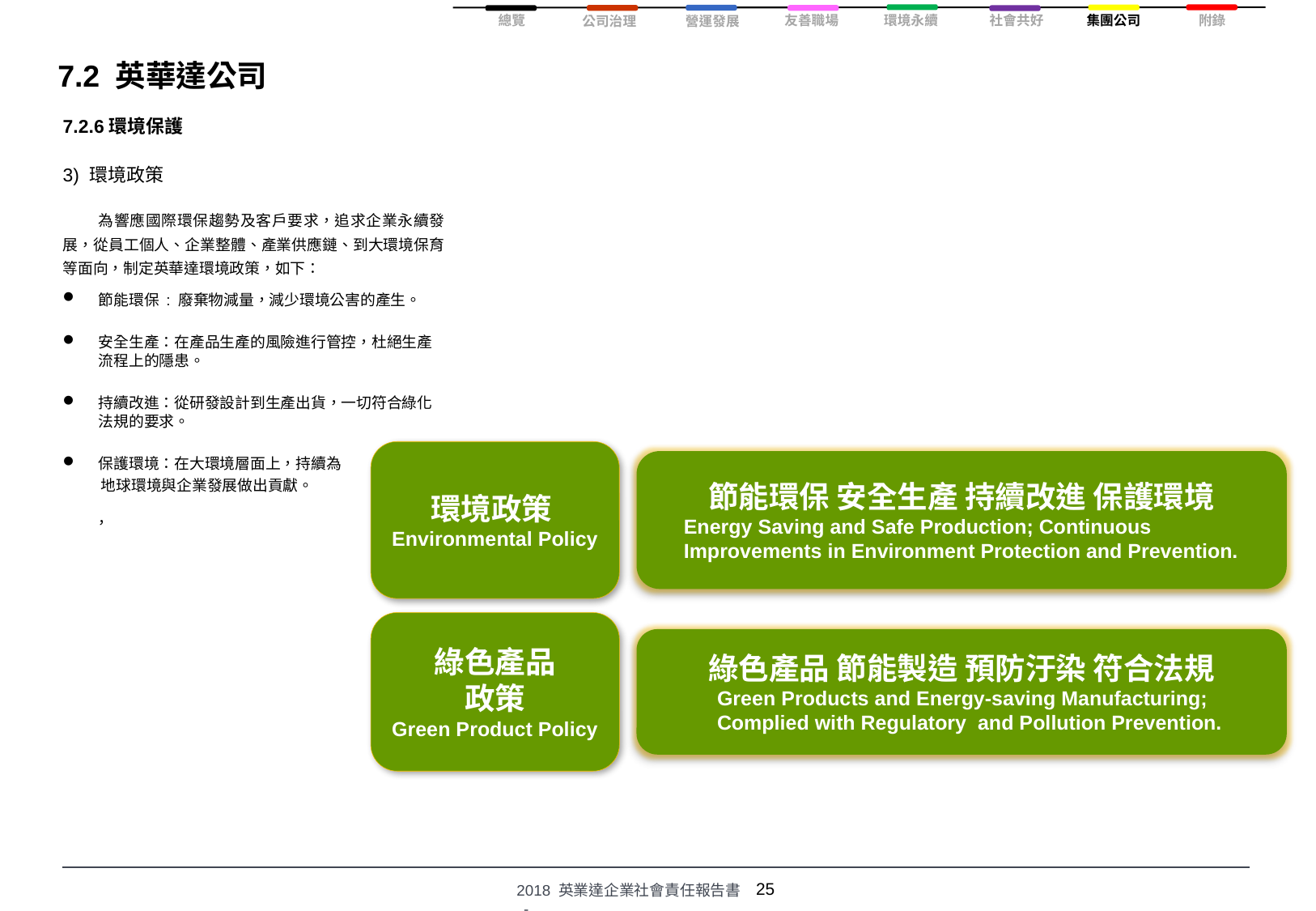

# 7.2 英華達公司

7.2.6環境保護
3) 環境政策
為響應國際環保趨勢及客戶要求，追求企業永續發展，從員工個人、企業整體、產業供應鏈、到大環境保育等面向，制定英華達環境政策，如下：
節能環保 : 廢棄物減量，減少環境公害的產生。

安全生產：在產品生產的風險進行管控，杜絕生產流程上的隱患。

持續改進：從研發設計到生產出貨，一切符合綠化法規的要求。

保護環境：在大環境層面上，持續為
          地球環境與企業發展做出貢獻。
，
環境政策Environmental Policy

節能環保 安全生產 持續改進 保護環境
     Energy Saving and Safe Production; Continuous
     Improvements in Environment Protection and Prevention.

綠色產品
政策
Green Product Policy
綠色產品 節能製造 預防汙染 符合法規
           Green Products and Energy-saving Manufacturing;
           Complied with Regulatory  and Pollution Prevention.